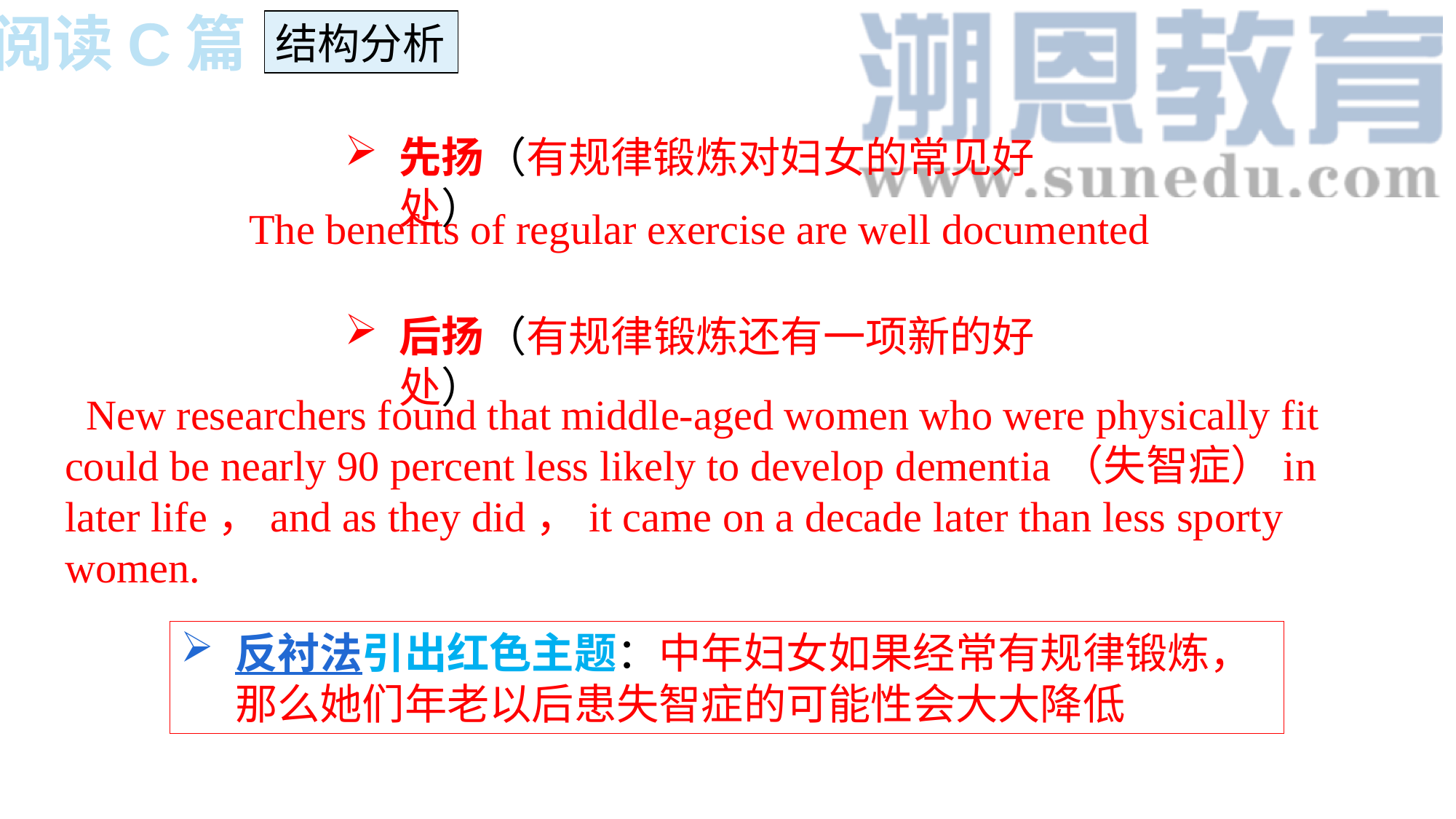

阅读C篇
结构分析
先扬（有规律锻炼对妇女的常见好处）
The benefits of regular exercise are well documented
后扬（有规律锻炼还有一项新的好处）
  New researchers found that middle-aged women who were physically fit could be nearly 90 percent less likely to develop dementia（失智症）in later life，and as they did，it came on a decade later than less sporty women.
反衬法引出红色主题：中年妇女如果经常有规律锻炼，那么她们年老以后患失智症的可能性会大大降低